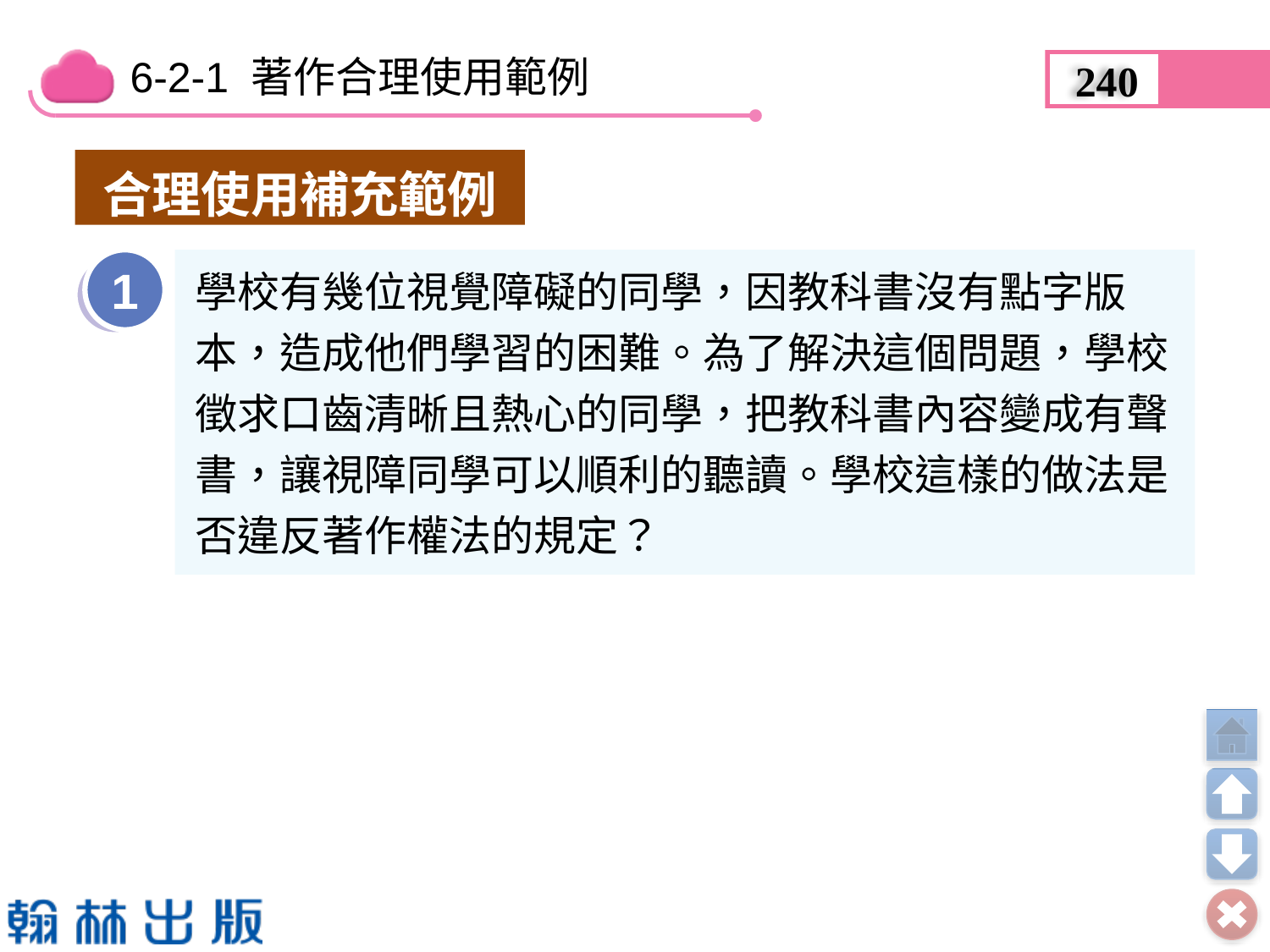

240
合理使用補充範例
1

學校有幾位視覺障礙的同學，因教科書沒有點字版本，造成他們學習的困難。為了解決這個問題，學校徵求口齒清晰且熱心的同學，把教科書內容變成有聲書，讓視障同學可以順利的聽讀。學校這樣的做法是否違反著作權法的規定？